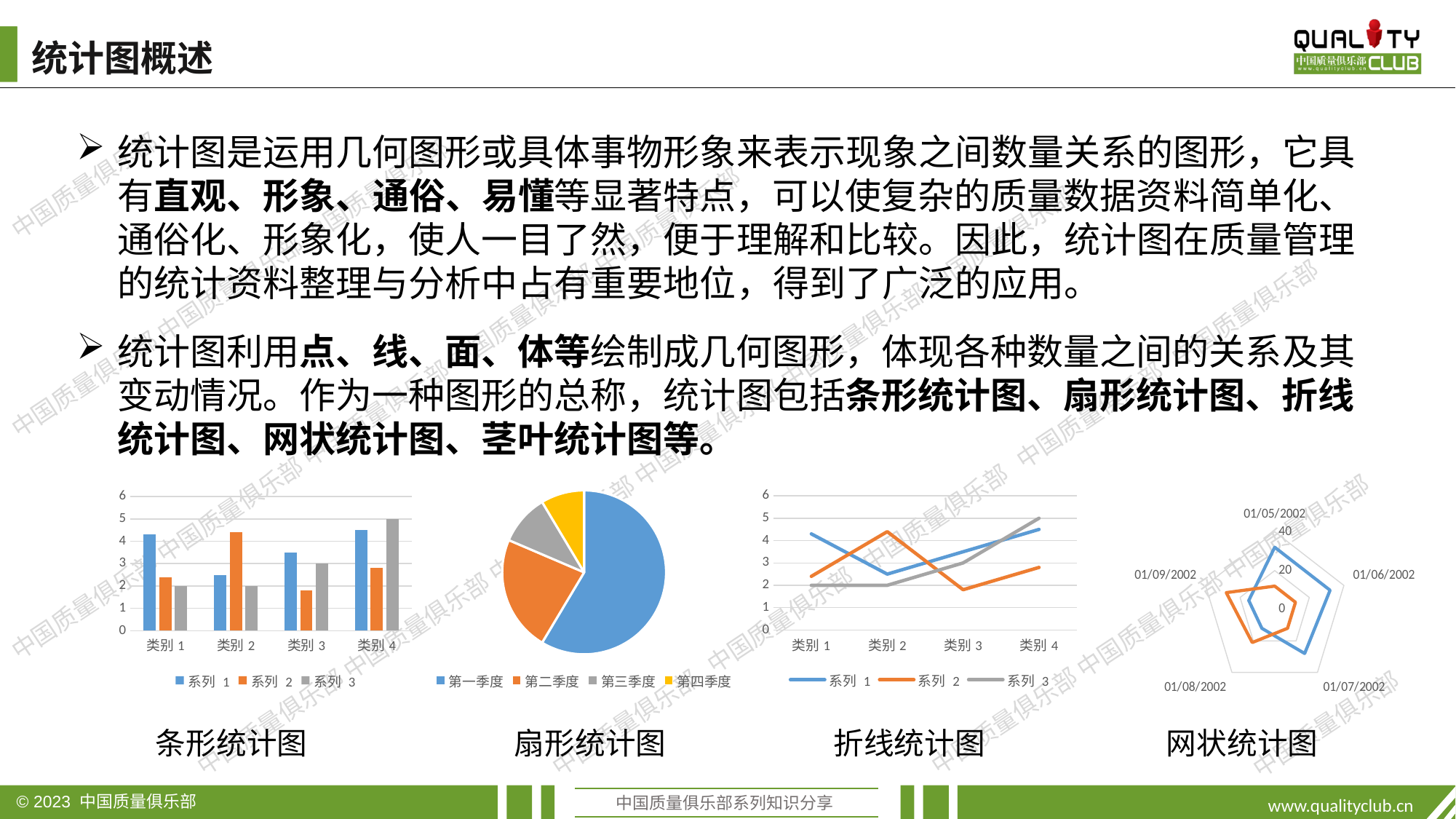

统计图概述
统计图是运用几何图形或具体事物形象来表示现象之间数量关系的图形，它具有直观、形象、通俗、易懂等显著特点，可以使复杂的质量数据资料简单化、通俗化、形象化，使人一目了然，便于理解和比较。因此，统计图在质量管理的统计资料整理与分析中占有重要地位，得到了广泛的应用。
统计图利用点、线、面、体等绘制成几何图形，体现各种数量之间的关系及其变动情况。作为一种图形的总称，统计图包括条形统计图、扇形统计图、折线统计图、网状统计图、茎叶统计图等。

### Chart

| Category | 系列 1 | 系列 2 | 系列 3 |
|---|---|---|---|
| 类别1 | 4.3 | 2.4 | 2.0 |
| 类别2 | 2.5 | 4.4 | 2.0 |
| 类别3 | 3.5 | 1.8 | 3.0 |
| 类别4 | 4.5 | 2.8 | 5.0 |

### Chart

| Category | 系列 1 | 系列 2 | 系列 3 |
|---|---|---|---|
| 类别1 | 4.3 | 2.4 | 2.0 |
| 类别2 | 2.5 | 4.4 | 2.0 |
| 类别3 | 3.5 | 1.8 | 3.0 |
| 类别4 | 4.5 | 2.8 | 5.0 |

### Chart

| Category | 销售额 |
|---|---|
| 第一季度 | 8.2 |
| 第二季度 | 3.2 |
| 第三季度 | 1.4 |
| 第四季度 | 1.2 |

### Chart

| Category | 系列 1 | 系列 2 |
|---|---|---|
| 37261 | 32.0 | 12.0 |
| 37262 | 32.0 | 12.0 |
| 37263 | 28.0 | 12.0 |
| 37264 | 12.0 | 21.0 |
| 37265 | 15.0 | 28.0 |
条形统计图
扇形统计图
折线统计图
网状统计图